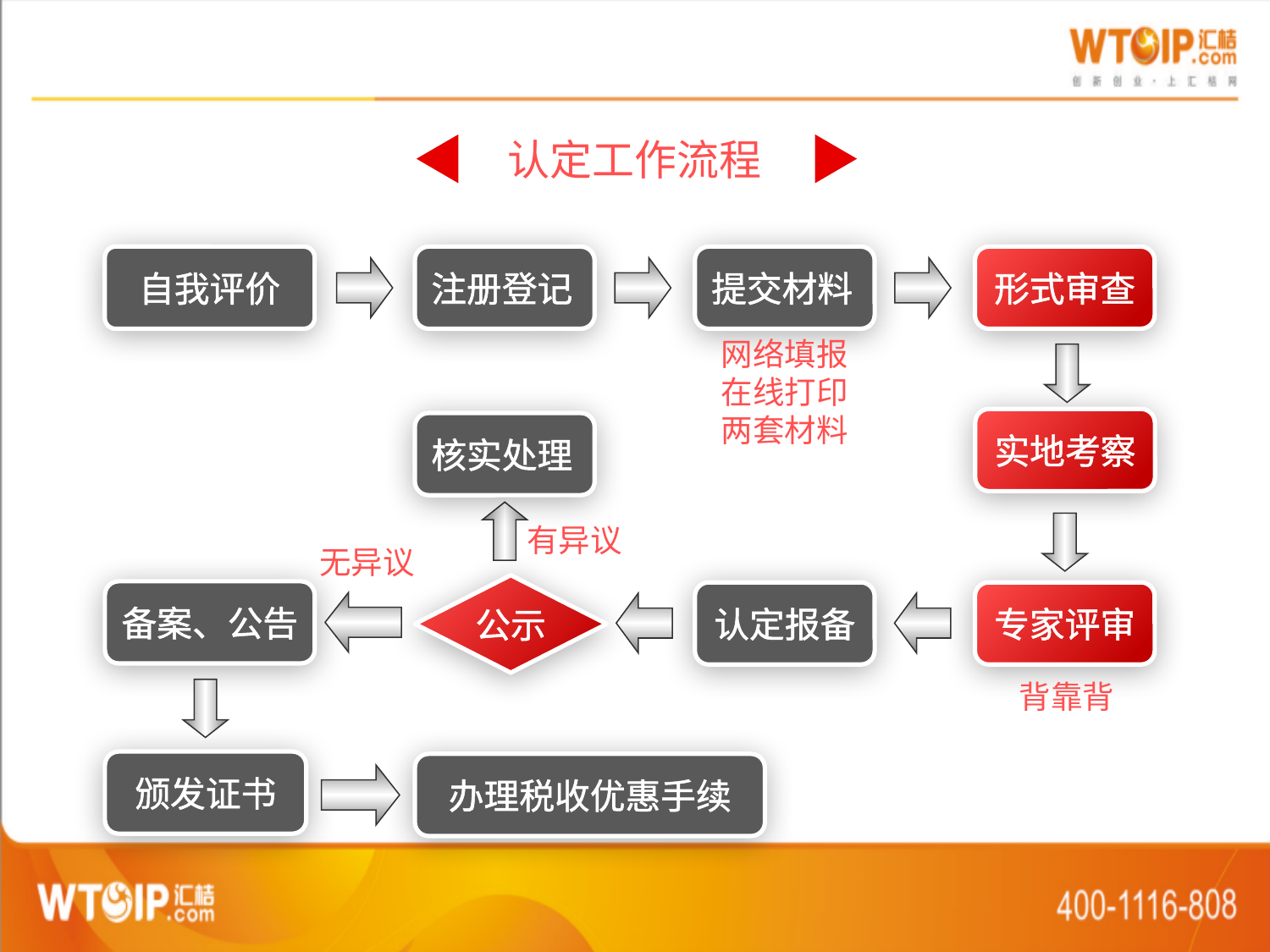

认定工作流程

自我评价
提交材料
形式审查
注册登记

网络填报
在线打印
两套材料

实地考察
核实处理

有异议
无异议
公示
备案、公告
专家评审
认定报备

背靠背

颁发证书
办理税收优惠手续